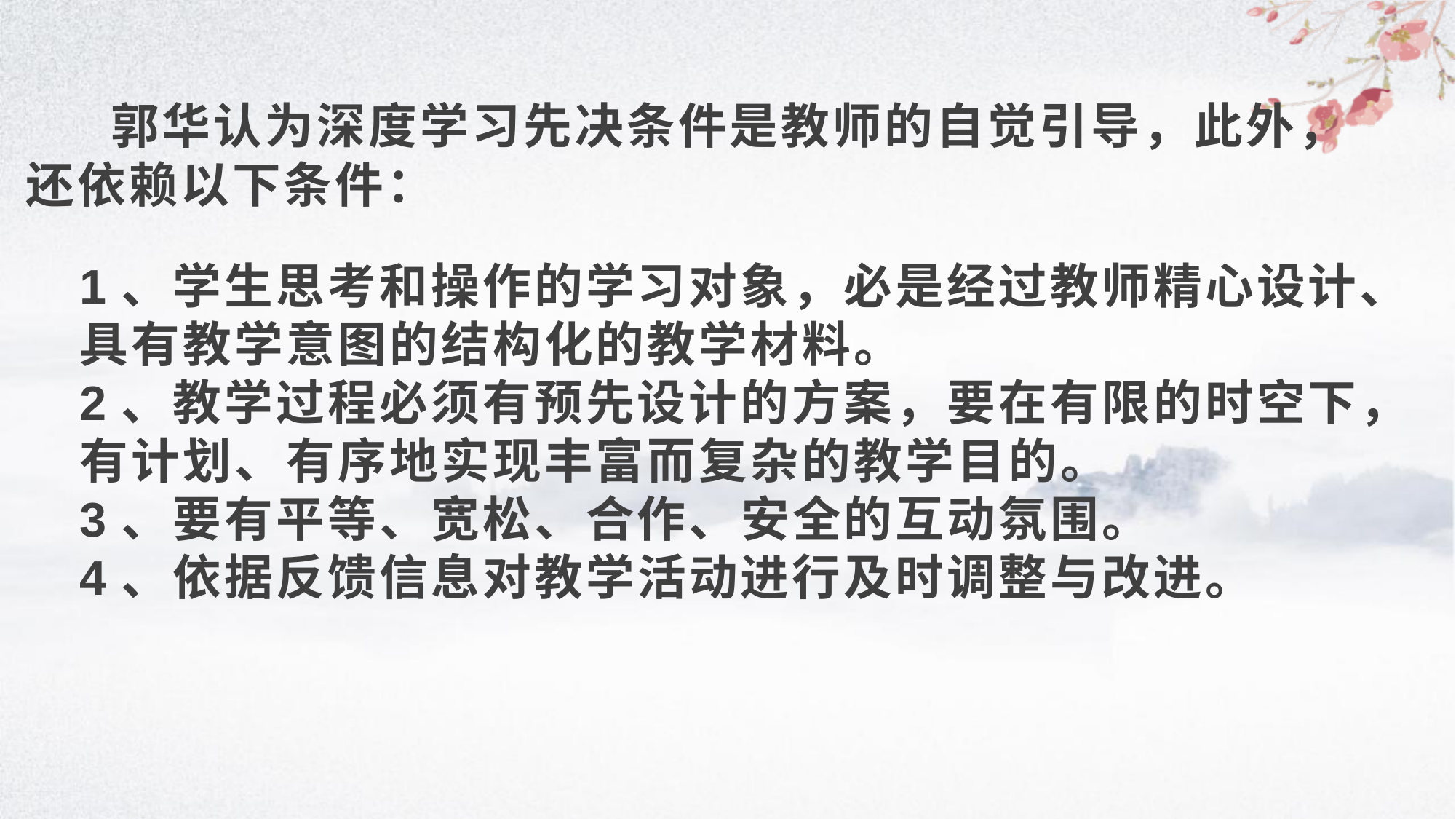

# 郭华认为深度学习先决条件是教师的自觉引导，此外，还依赖以下条件：
1、学生思考和操作的学习对象，必是经过教师精心设计、具有教学意图的结构化的教学材料。
2、教学过程必须有预先设计的方案，要在有限的时空下，有计划、有序地实现丰富而复杂的教学目的。
3、要有平等、宽松、合作、安全的互动氛围。
4、依据反馈信息对教学活动进行及时调整与改进。